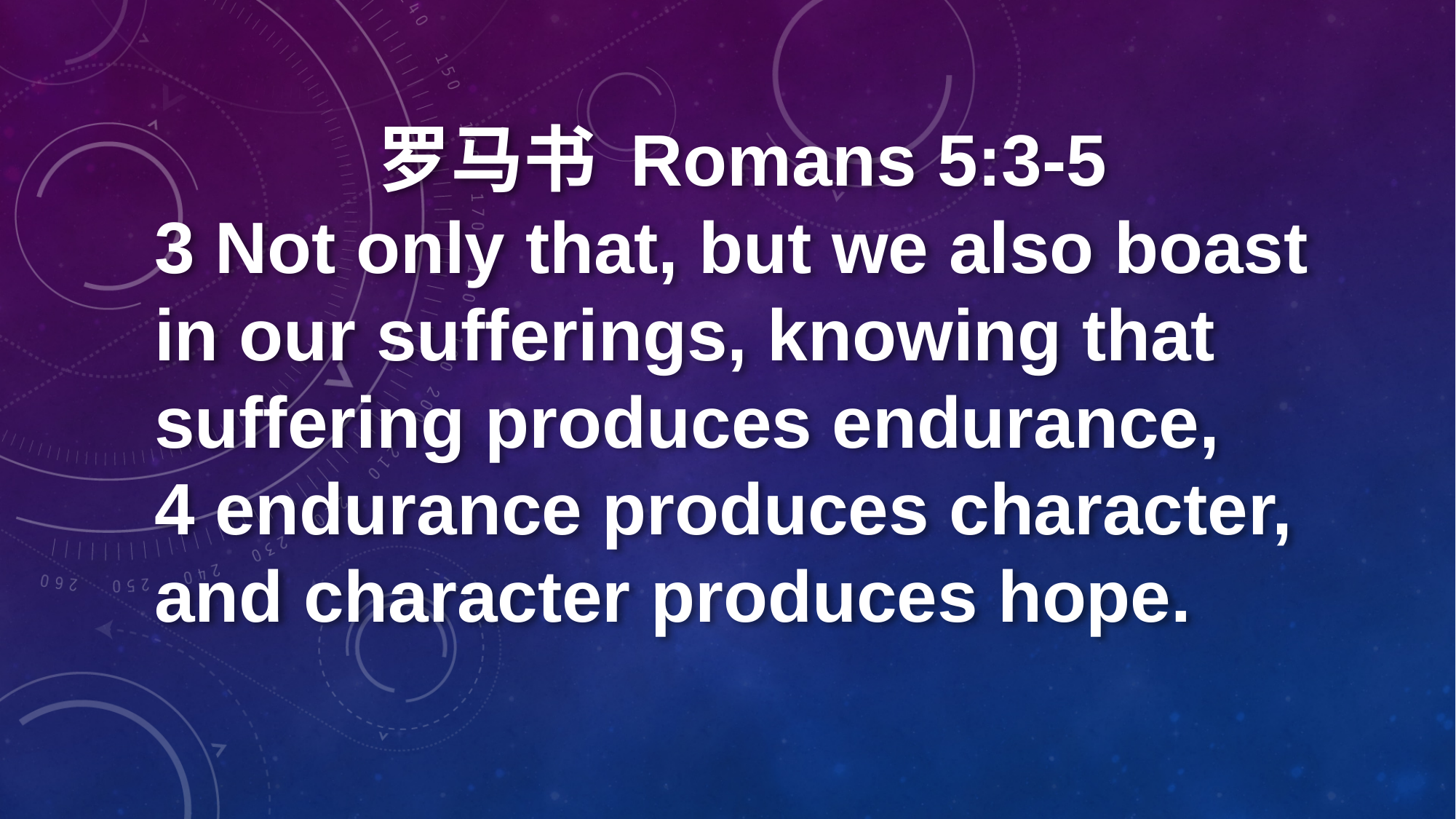

罗马书 Romans 5:3-5
3 Not only that, but we also boast in our sufferings, knowing that suffering produces endurance,
4 endurance produces character, and character produces hope.